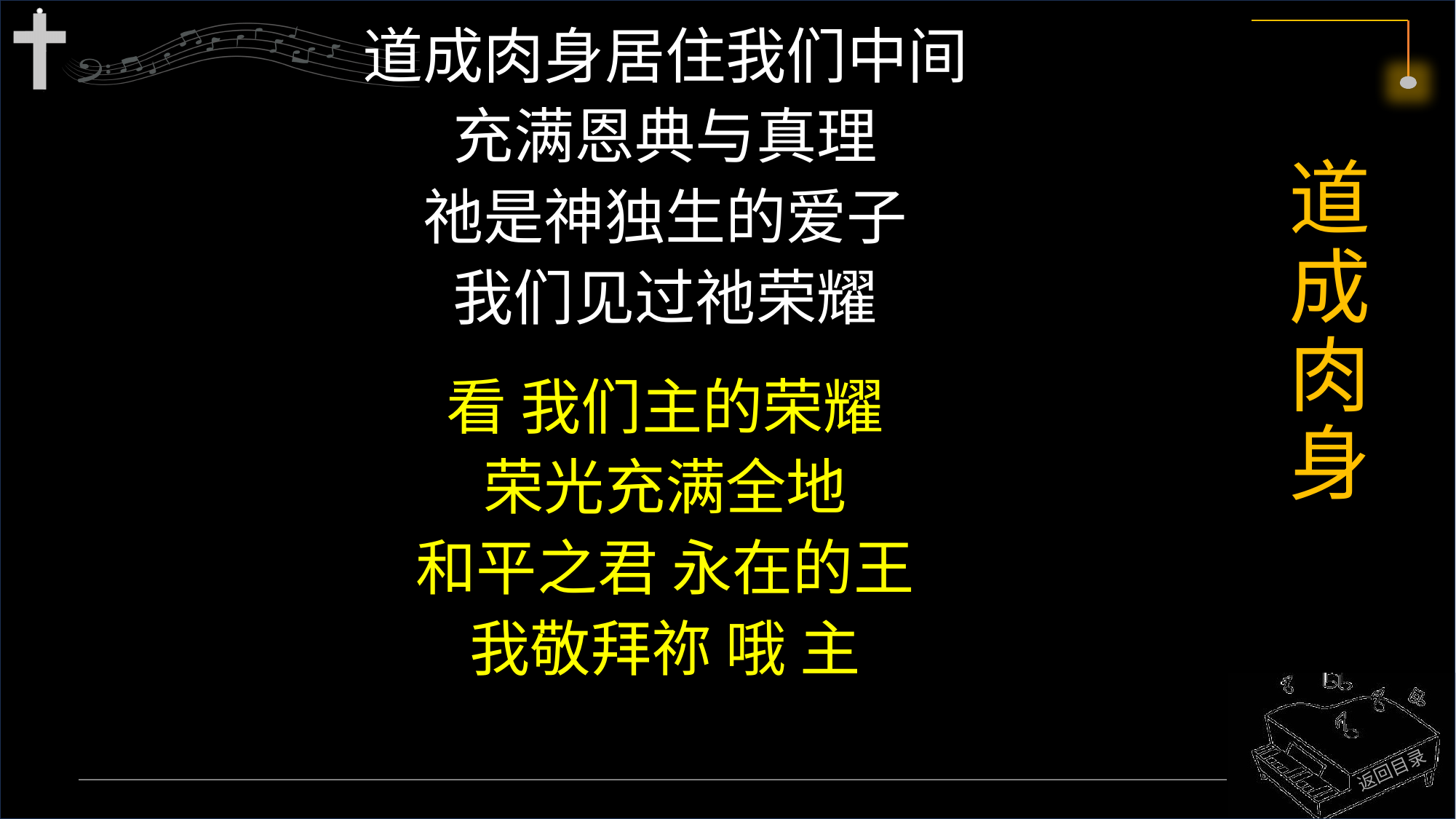

道成肉身居住我们中间
充满恩典与真理
祂是神独生的爱子
我们见过祂荣耀

看 我们主的荣耀
荣光充满全地
和平之君 永在的王
我敬拜祢 哦 主
# 道成肉身